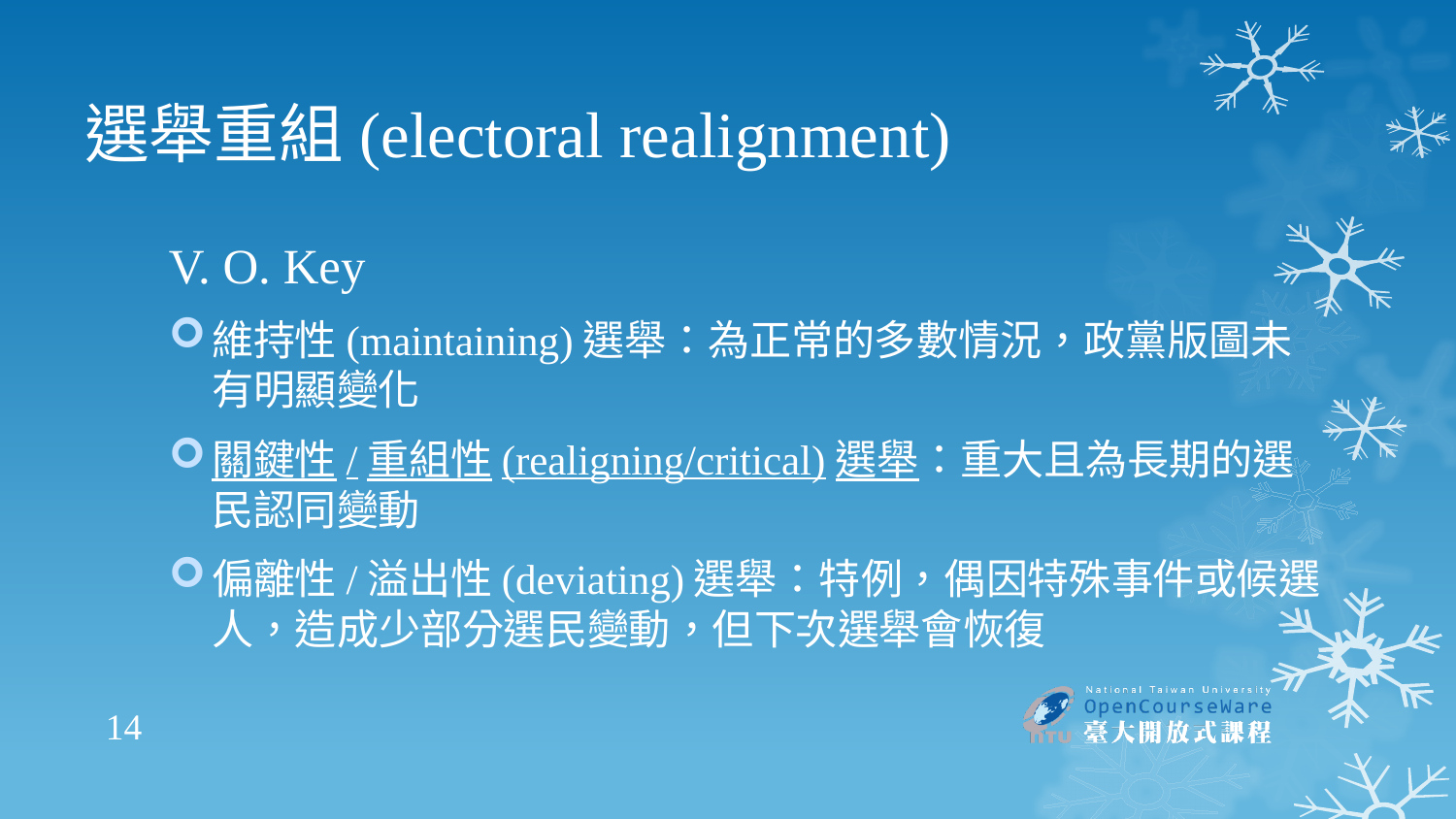

# 選舉重組(electoral realignment)
V. O. Key
維持性(maintaining)選舉：為正常的多數情況，政黨版圖未有明顯變化
關鍵性/重組性(realigning/critical)選舉：重大且為長期的選民認同變動
偏離性/溢出性(deviating)選舉：特例，偶因特殊事件或候選人，造成少部分選民變動，但下次選舉會恢復
14